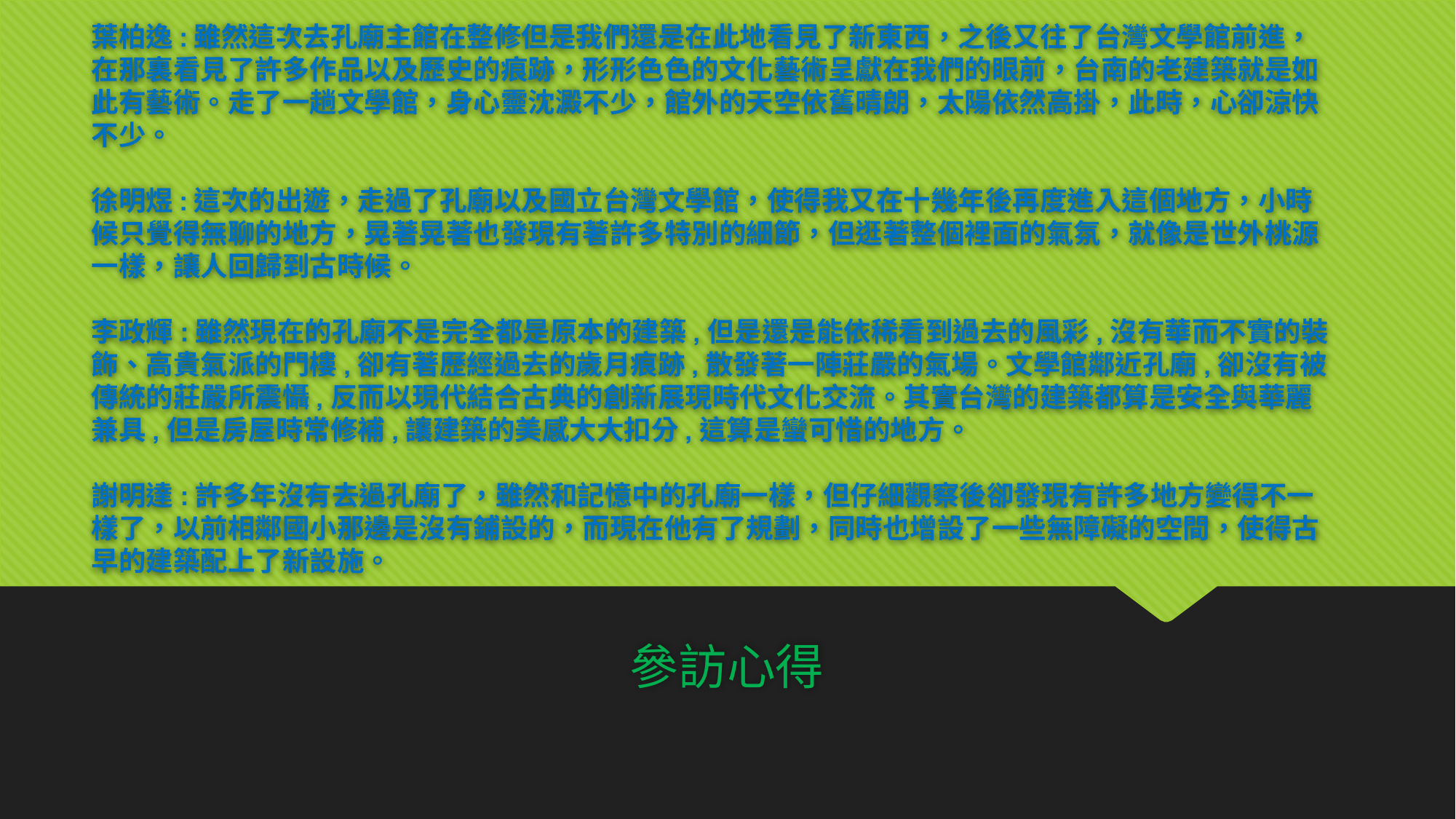

# 葉柏逸:雖然這次去孔廟主館在整修但是我們還是在此地看見了新東西，之後又往了台灣文學館前進，在那裏看見了許多作品以及歷史的痕跡，形形色色的文化藝術呈獻在我們的眼前，台南的老建築就是如此有藝術。走了一趟文學館，身心靈沈澱不少，館外的天空依舊晴朗，太陽依然高掛，此時，心卻涼快不少。 徐明煜:這次的出遊，走過了孔廟以及國立台灣文學館，使得我又在十幾年後再度進入這個地方，小時候只覺得無聊的地方，晃著晃著也發現有著許多特別的細節，但逛著整個裡面的氣氛，就像是世外桃源一樣，讓人回歸到古時候。 李政輝:雖然現在的孔廟不是完全都是原本的建築,但是還是能依稀看到過去的風彩,沒有華而不實的裝飾、高貴氣派的門樓,卻有著歷經過去的歲月痕跡,散發著一陣莊嚴的氣場。文學館鄰近孔廟,卻沒有被傳統的莊嚴所震懾,反而以現代結合古典的創新展現時代文化交流。其實台灣的建築都算是安全與華麗兼具,但是房屋時常修補,讓建築的美感大大扣分,這算是蠻可惜的地方。 謝明達:許多年沒有去過孔廟了，雖然和記憶中的孔廟一樣，但仔細觀察後卻發現有許多地方變得不一樣了，以前相鄰國小那邊是沒有鋪設的，而現在他有了規劃，同時也增設了一些無障礙的空間，使得古早的建築配上了新設施。
參訪心得